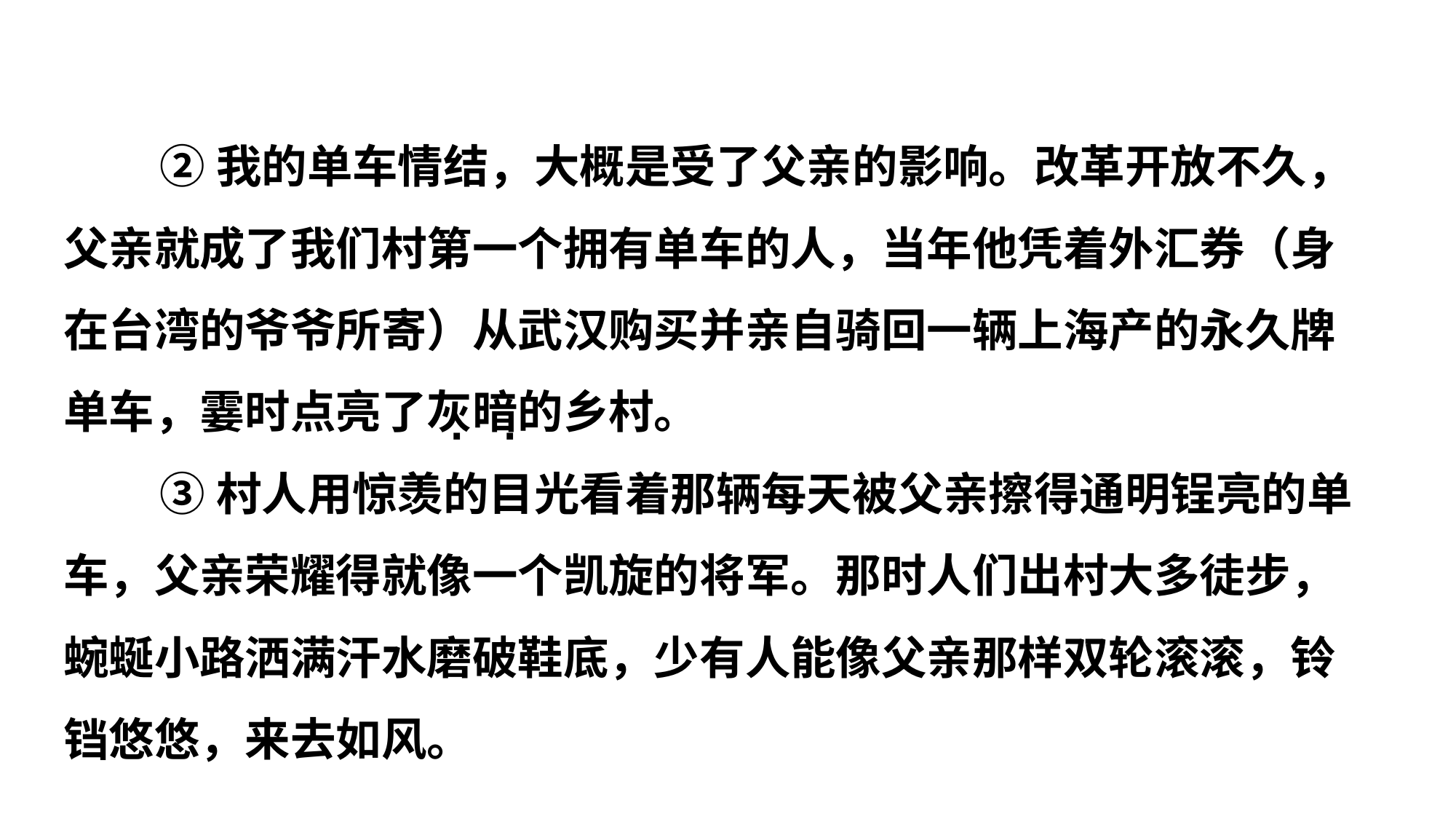

②我的单车情结，大概是受了父亲的影响。改革开放不久，父亲就成了我们村第一个拥有单车的人，当年他凭着外汇券（身在台湾的爷爷所寄）从武汉购买并亲自骑回一辆上海产的永久牌单车，霎时点亮了灰暗的乡村。
③村人用惊羡的目光看着那辆每天被父亲擦得通明锃亮的单车，父亲荣耀得就像一个凯旋的将军。那时人们出村大多徒步，蜿蜒小路洒满汗水磨破鞋底，少有人能像父亲那样双轮滚滚，铃铛悠悠，来去如风。
·   ·